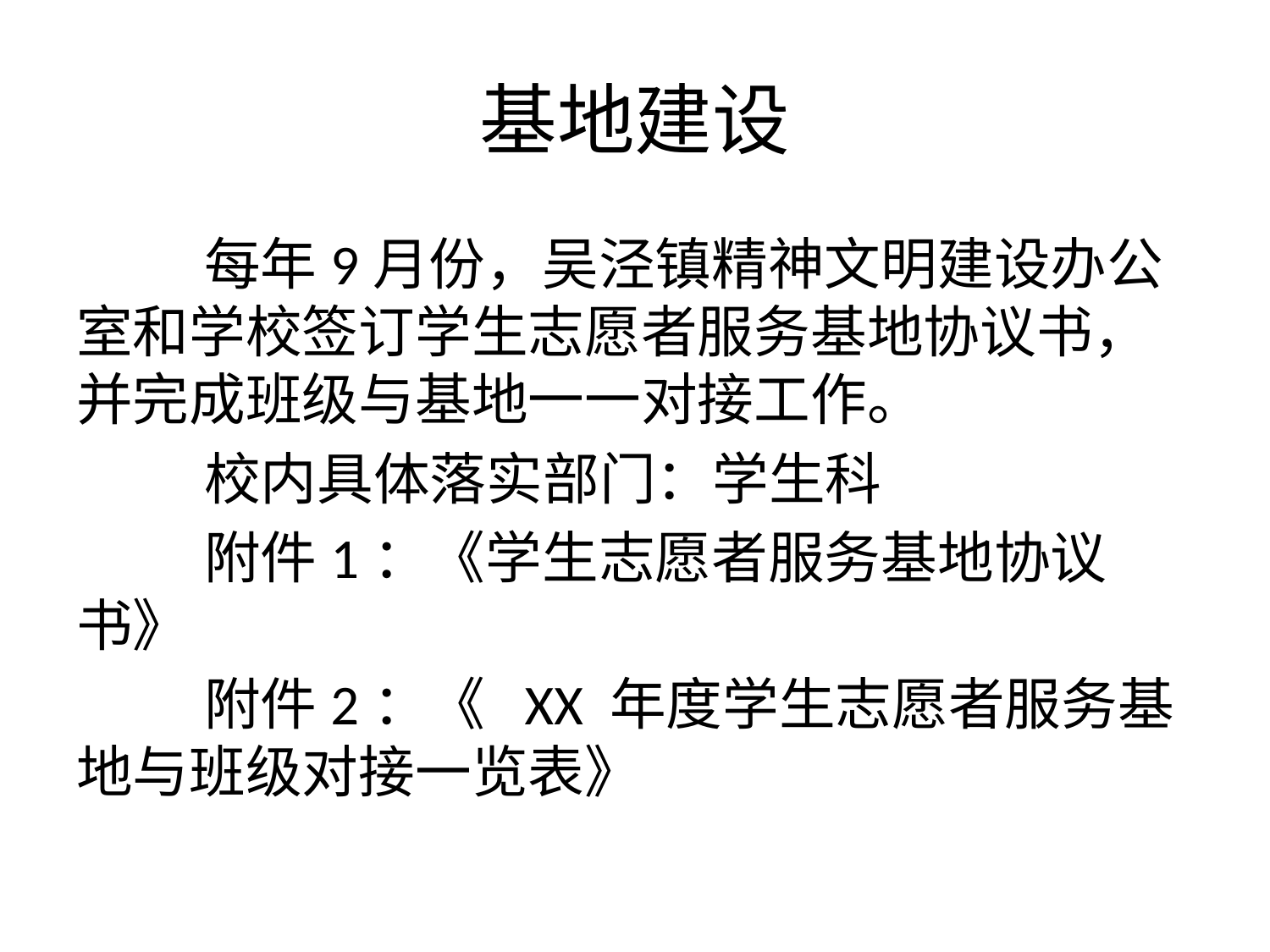

# 基地建设
         每年9月份，吴泾镇精神文明建设办公室和学校签订学生志愿者服务基地协议书，并完成班级与基地一一对接工作。
         校内具体落实部门：学生科
         附件1：《学生志愿者服务基地协议书》
         附件2：《  XX 年度学生志愿者服务基地与班级对接一览表》